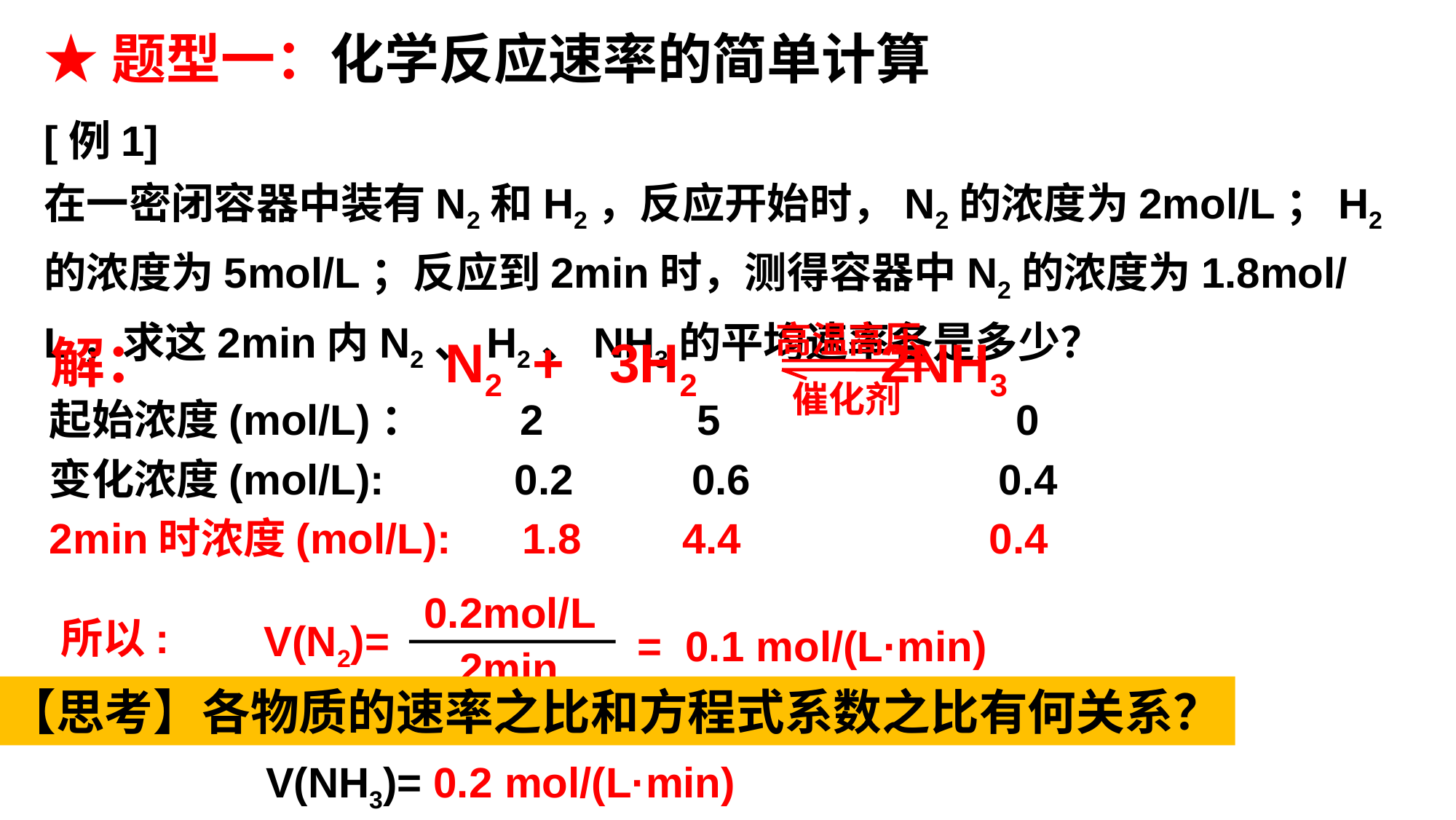

★题型一：化学反应速率的简单计算
[例1] 在一密闭容器中装有N2和H2，反应开始时，N2的浓度为2mol/L；H2的浓度为5mol/L；反应到2min时，测得容器中N2的浓度为1.8mol/L，求这2min内N2、H2、NH3的平均速率各是多少？
高温高压
解：                      N2  +   3H2                     2NH3

催化剂
起始浓度(mol/L)：         2             5                         0
变化浓度(mol/L):           0.2          0.6                     0.4
2min时浓度(mol/L):      1.8
4.4                     0.4
0.2mol/L
   2min

所以:
V(N2)=
=  0.1 mol/(L·min)
【思考】各物质的速率之比和方程式系数之比有何关系？
同理:         V(H2)= 0.3mol/(L·min)
  V(NH3)= 0.2 mol/(L·min)